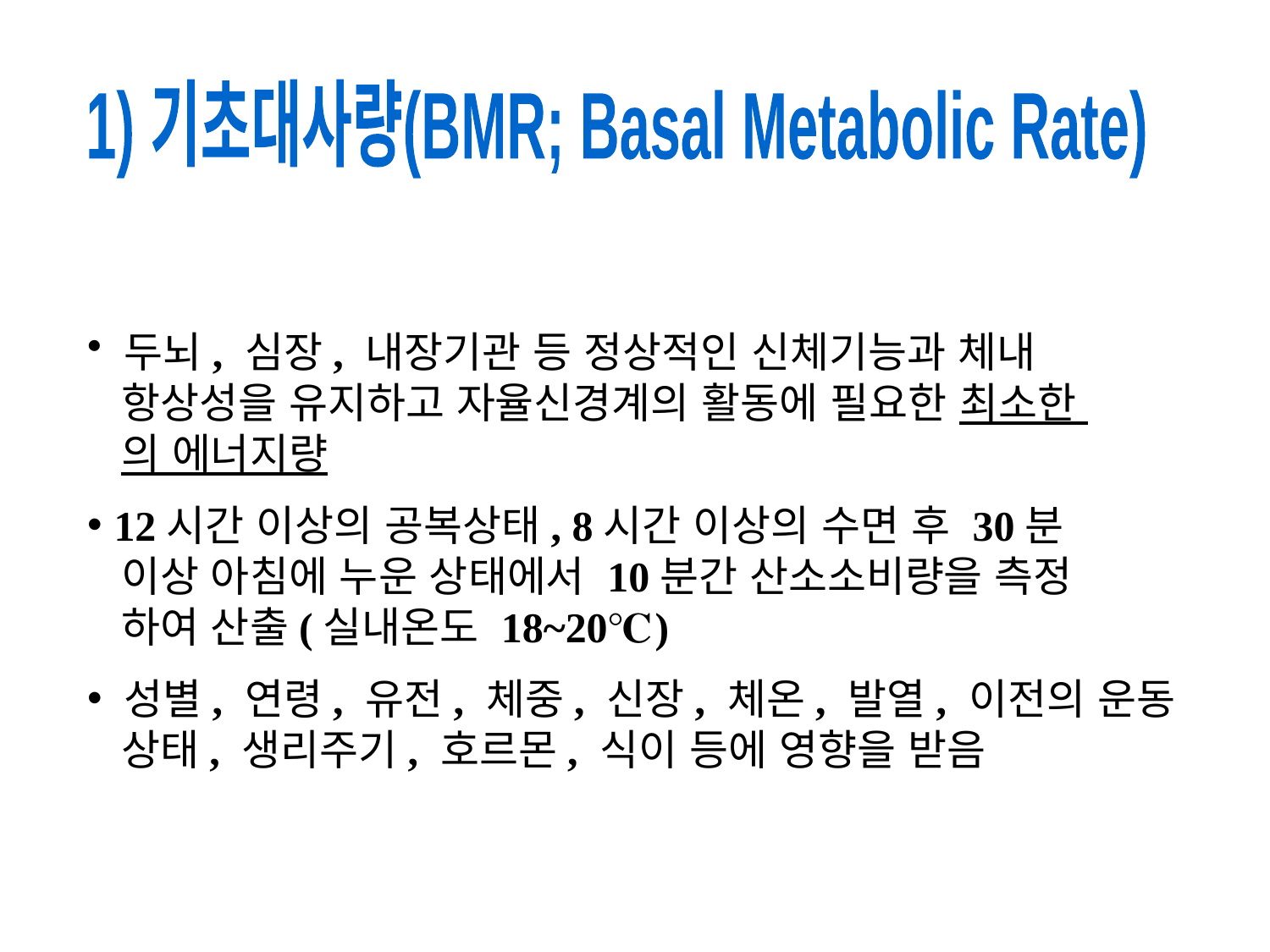

1) 기초대사량(BMR; Basal Metabolic Rate)
 두뇌, 심장, 내장기관 등 정상적인 신체기능과 체내
  항상성을 유지하고 자율신경계의 활동에 필요한 최소한
  의 에너지량

 12시간 이상의 공복상태, 8시간 이상의 수면 후 30분
  이상 아침에 누운 상태에서 10분간 산소소비량을 측정
  하여 산출(실내온도 18~20℃)

 성별, 연령, 유전, 체중, 신장, 체온, 발열, 이전의 운동
  상태, 생리주기, 호르몬, 식이 등에 영향을 받음